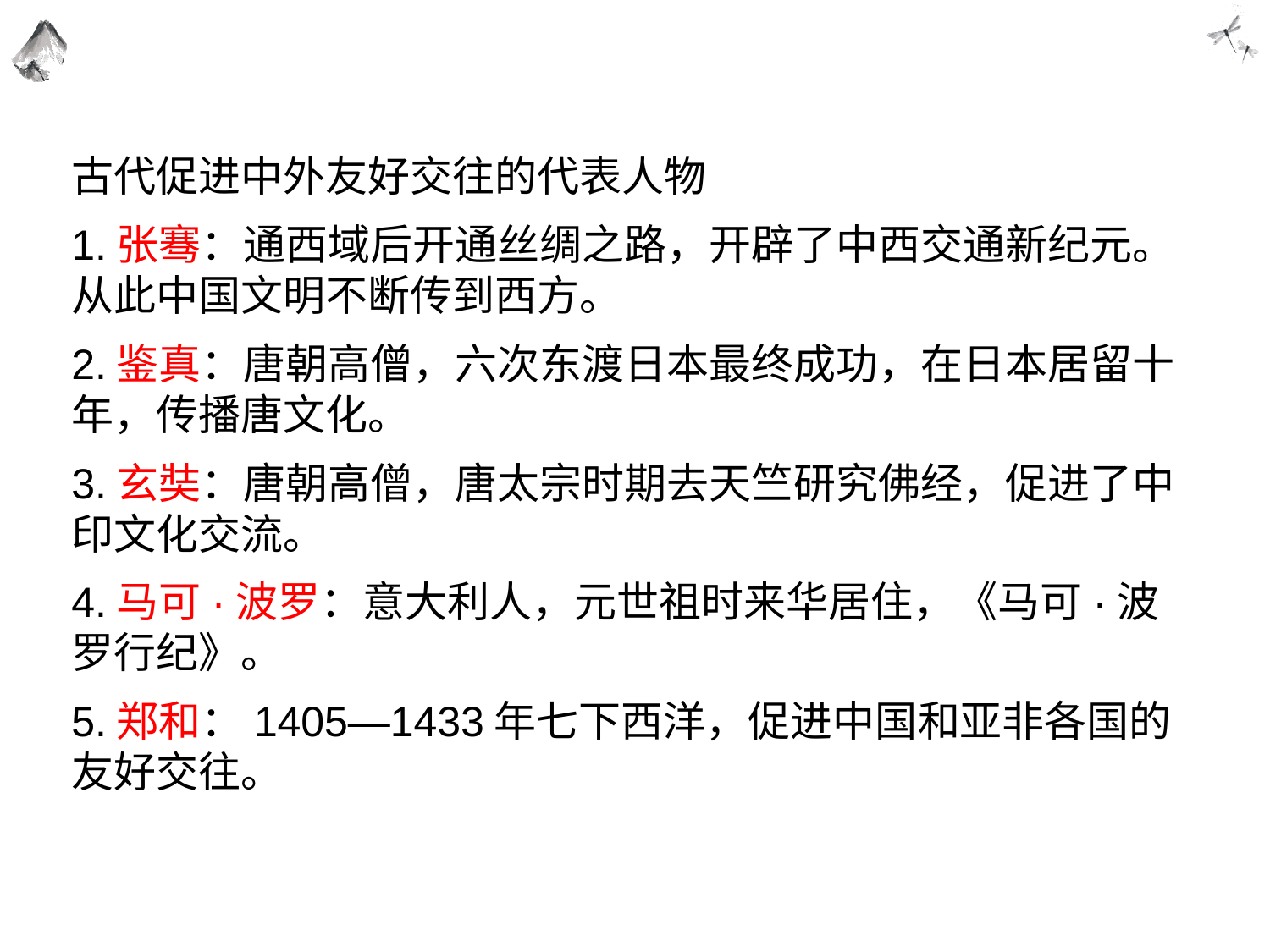

古代促进中外友好交往的代表人物
1.张骞：通西域后开通丝绸之路，开辟了中西交通新纪元。从此中国文明不断传到西方。
2.鉴真：唐朝高僧，六次东渡日本最终成功，在日本居留十年，传播唐文化。
3.玄奘：唐朝高僧，唐太宗时期去天竺研究佛经，促进了中印文化交流。
4.马可·波罗：意大利人，元世祖时来华居住，《马可·波罗行纪》。
5.郑和：1405—1433年七下西洋，促进中国和亚非各国的友好交往。